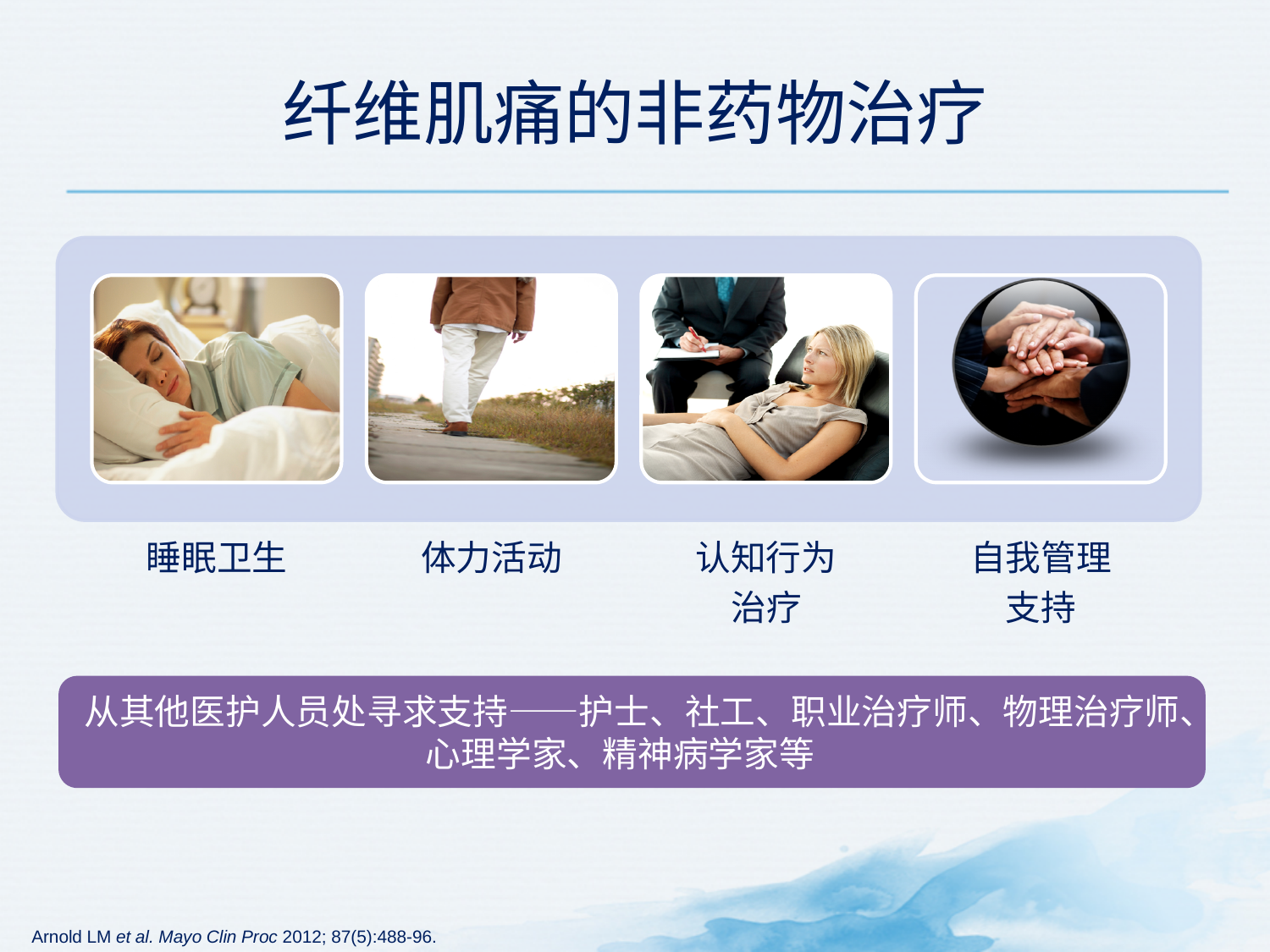

# 纤维肌痛的非药物治疗
睡眠卫生
体力活动
认知行为
治疗
自我管理
支持
从其他医护人员处寻求支持——护士、社工、职业治疗师、物理治疗师、心理学家、精神病学家等
Arnold LM et al. Mayo Clin Proc 2012; 87(5):488-96.